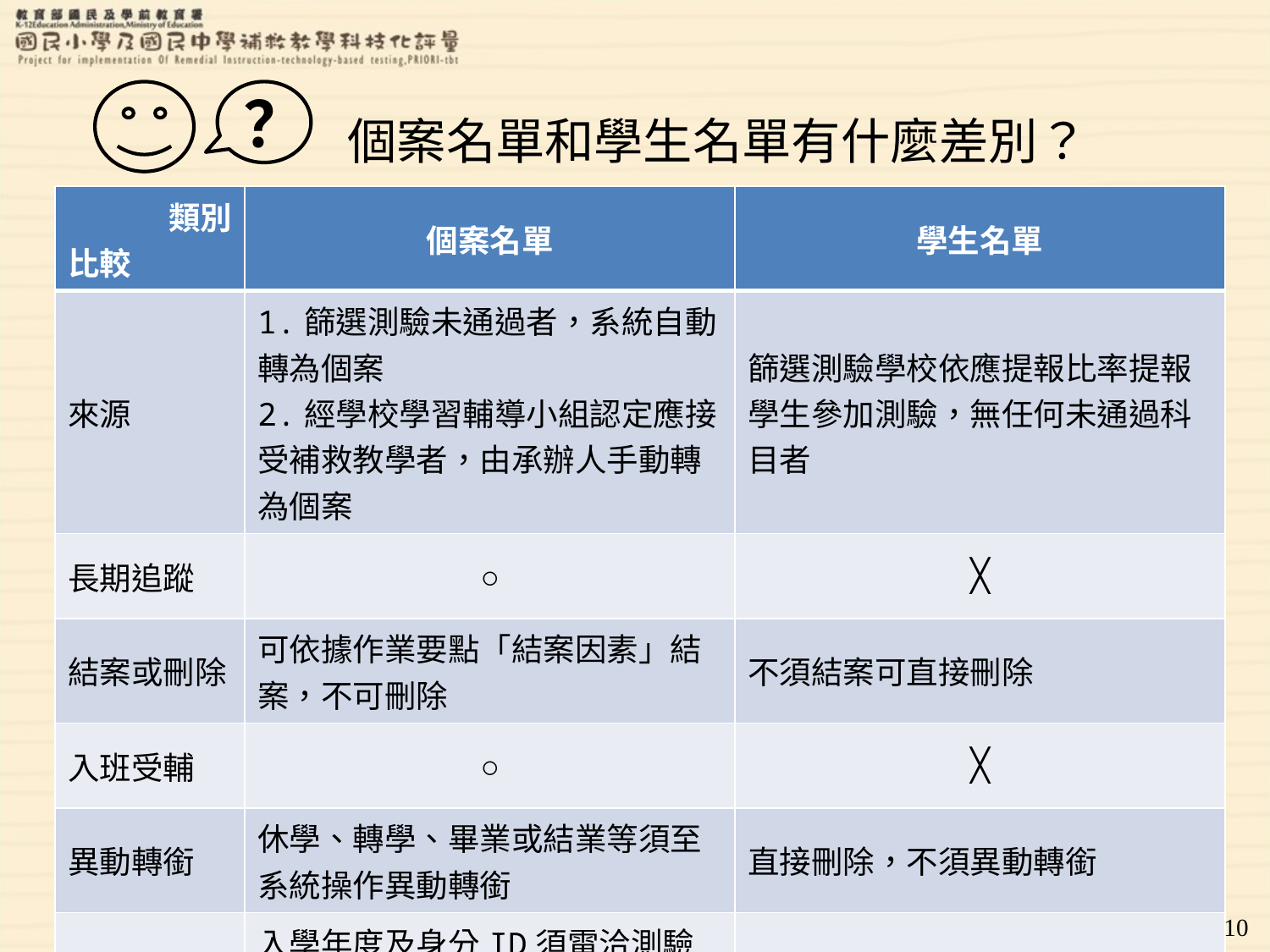

？
個案名單和學生名單有什麼差別？
| 類別 比較 | 個案名單 | 學生名單 |
| --- | --- | --- |
| 來源 | 1.篩選測驗未通過者，系統自動轉為個案 2.經學校學習輔導小組認定應接受補救教學者，由承辦人手動轉為個案 | 篩選測驗學校依應提報比率提報學生參加測驗，無任何未通過科目者 |
| 長期追蹤 | ○ | ╳ |
| 結案或刪除 | 可依據作業要點「結案因素」結案，不可刪除 | 不須結案可直接刪除 |
| 入班受輔 | ○ | ╳ |
| 異動轉銜 | 休學、轉學、畢業或結業等須至系統操作異動轉銜 | 直接刪除，不須異動轉銜 |
| 資料修改 | 入學年度及身分ID須電洽測驗中心修改，其餘資料由承辦人修改 | 皆可由承辦人自行修改 |
10